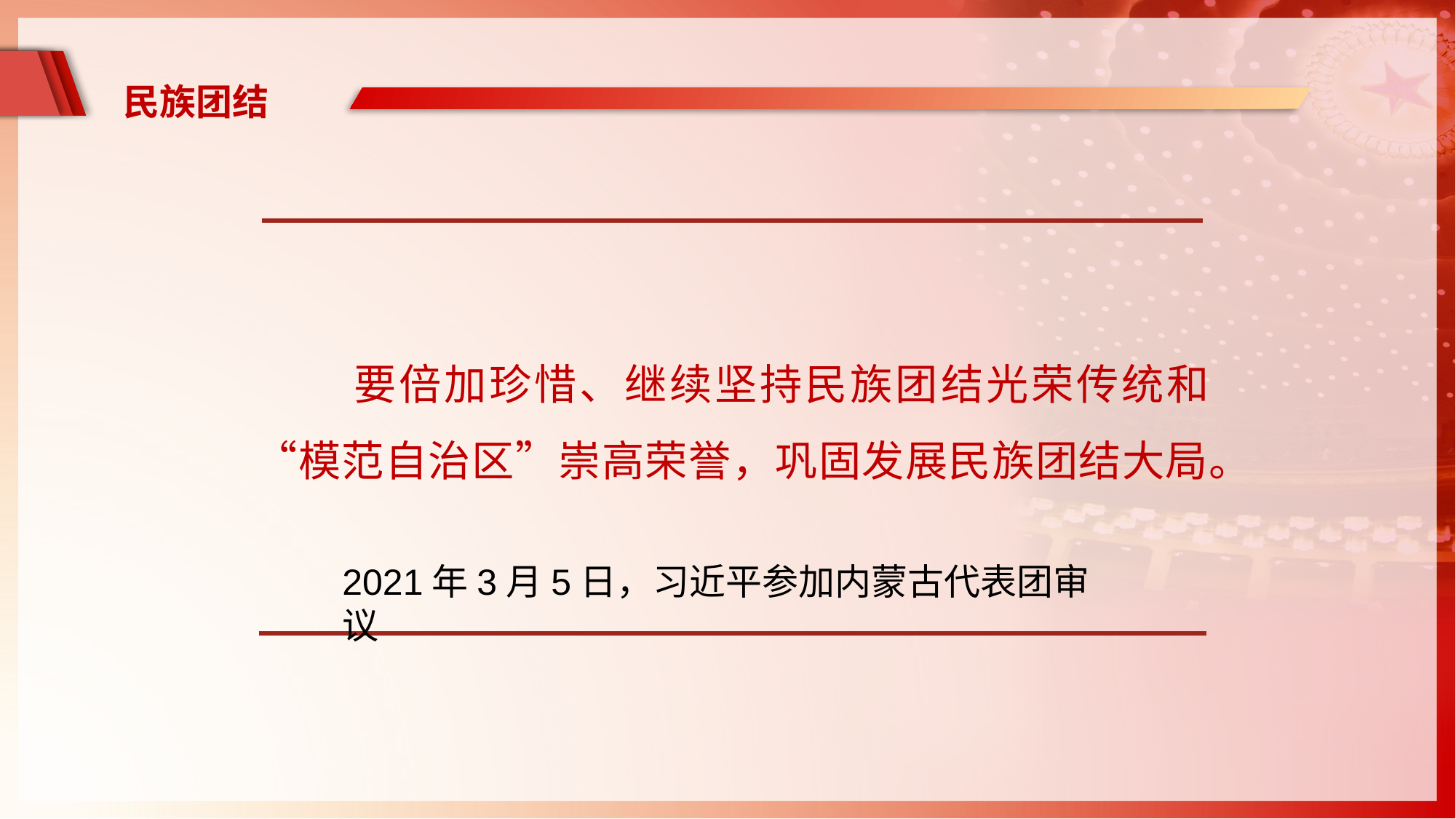

民族团结

       要倍加珍惜、继续坚持民族团结光荣传统和“模范自治区”崇高荣誉，巩固发展民族团结大局。
2021年3月5日，习近平参加内蒙古代表团审议